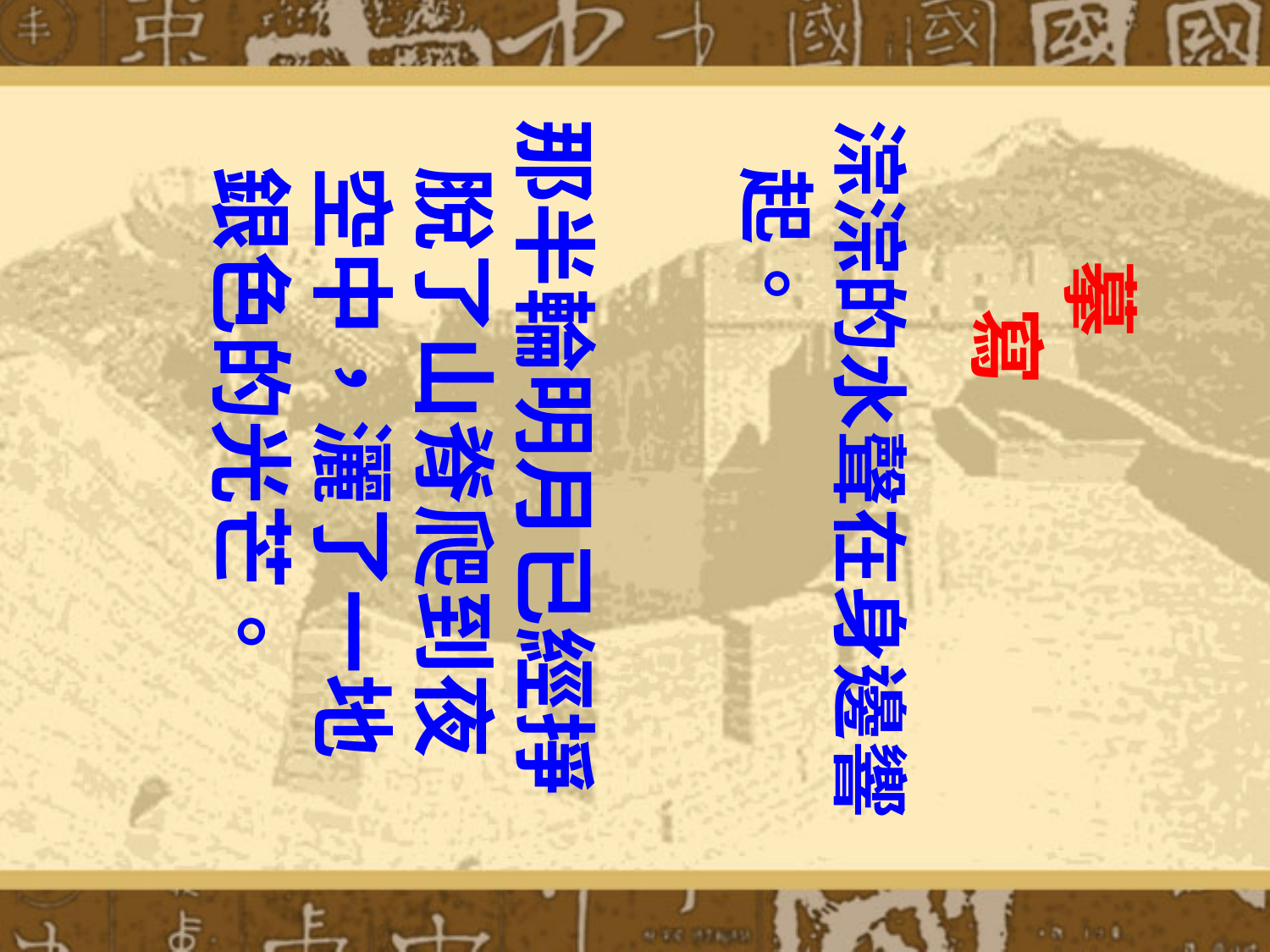

那半輪明月已經掙脫了山脊爬到夜空中，灑了一地銀色的光芒。
淙淙的水聲在身邊響起。
摹寫